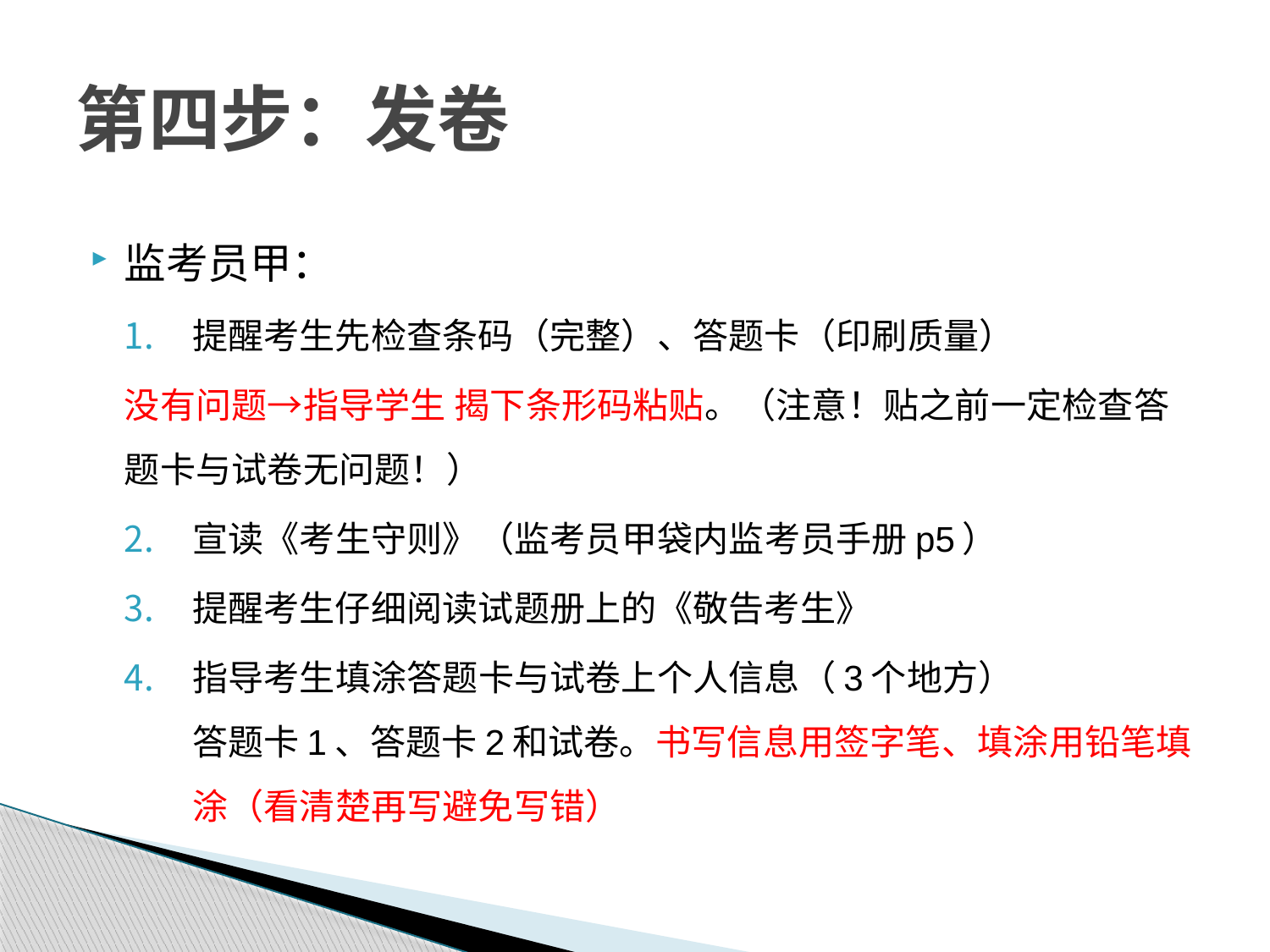

# 第四步：发卷
监考员甲：
提醒考生先检查条码（完整）、答题卡（印刷质量）
没有问题→指导学生 揭下条形码粘贴。（注意！贴之前一定检查答题卡与试卷无问题！）
宣读《考生守则》（监考员甲袋内监考员手册p5）
提醒考生仔细阅读试题册上的《敬告考生》
指导考生填涂答题卡与试卷上个人信息（3个地方）
答题卡1、答题卡2和试卷。书写信息用签字笔、填涂用铅笔填涂（看清楚再写避免写错）